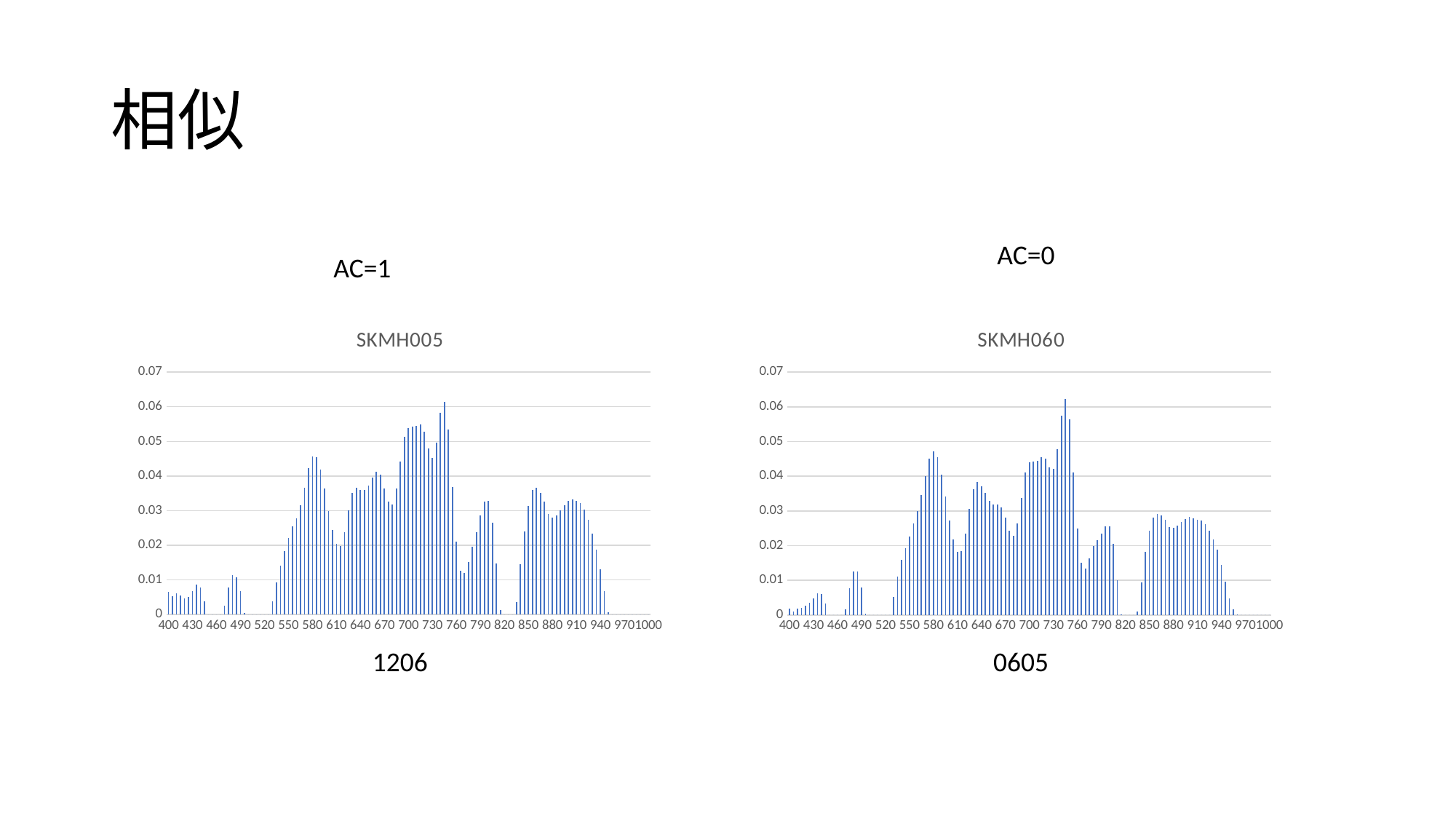

# 相似
AC=0
AC=1

### Chart:

| Category | SKMH005 |
|---|---|
| 400 | 0.0066150096 |
| 405 | 0.0054100803 |
| 410 | 0.006139898000000003 |
| 415 | 0.005431915000000001 |
| 420 | 0.004700925999999997 |
| 425 | 0.005085592 |
| 430 | 0.006851396499999997 |
| 435 | 0.008606545999999994 |
| 440 | 0.007818673 |
| 445 | 0.003838502999999997 |
| 450 | 0.0 |
| 455 | 0.0 |
| 460 | 0.0 |
| 465 | 0.0 |
| 470 | 0.0026357204 |
| 475 | 0.0077868490000000045 |
| 480 | 0.011416839000000007 |
| 485 | 0.010836856000000004 |
| 490 | 0.006680145400000003 |
| 495 | 0.0004428124800000002 |
| 500 | 0.0 |
| 505 | 0.0 |
| 510 | 0.0 |
| 515 | 0.0 |
| 520 | 0.0 |
| 525 | 0.0 |
| 530 | 0.0037950397999999977 |
| 535 | 0.009291078000000003 |
| 540 | 0.014227916499999995 |
| 545 | 0.018268265000000002 |
| 550 | 0.02207160600000001 |
| 555 | 0.02536660199999999 |
| 560 | 0.027791192999999995 |
| 565 | 0.03158386400000001 |
| 570 | 0.03662011 |
| 575 | 0.042219806 |
| 580 | 0.045753299999999976 |
| 585 | 0.04552794599999999 |
| 590 | 0.04179401000000003 |
| 595 | 0.036341783 |
| 600 | 0.029787024 |
| 605 | 0.02438889 |
| 610 | 0.020445582999999993 |
| 615 | 0.019866596999999996 |
| 620 | 0.023782263 |
| 625 | 0.030048931000000025 |
| 630 | 0.03506510299999999 |
| 635 | 0.036590617000000006 |
| 640 | 0.03596813200000002 |
| 645 | 0.03589587000000003 |
| 650 | 0.037159139999999986 |
| 655 | 0.039514924999999985 |
| 660 | 0.04129359499999998 |
| 665 | 0.040391105999999975 |
| 670 | 0.03641480200000001 |
| 675 | 0.03264980399999998 |
| 680 | 0.031784570000000005 |
| 685 | 0.036329764999999986 |
| 690 | 0.04426168999999999 |
| 695 | 0.05123703000000001 |
| 700 | 0.053928867 |
| 705 | 0.05419254699999999 |
| 710 | 0.054436012999999964 |
| 715 | 0.05492499999999997 |
| 720 | 0.05286009199999998 |
| 725 | 0.047899871999999975 |
| 730 | 0.0452046 |
| 735 | 0.04955921999999998 |
| 740 | 0.058185751999999986 |
| 745 | 0.06150601399999995 |
| 750 | 0.053448013999999995 |
| 755 | 0.036902911999999975 |
| 760 | 0.021160454 |
| 765 | 0.012735457000000004 |
| 770 | 0.012033838000000003 |
| 775 | 0.015209205000000002 |
| 780 | 0.019540590000000007 |
| 785 | 0.023837679999999983 |
| 790 | 0.028582642000000016 |
| 795 | 0.032695535999999976 |
| 800 | 0.03279189000000002 |
| 805 | 0.026555616 |
| 810 | 0.014689840000000006 |
| 815 | 0.0013893455 |
| 820 | 0.0 |
| 825 | 0.0 |
| 830 | 0.0 |
| 835 | 0.003645411200000001 |
| 840 | 0.01458341899999999 |
| 845 | 0.024105683000000006 |
| 850 | 0.031263350000000016 |
| 855 | 0.035926219999999995 |
| 860 | 0.03670703200000002 |
| 865 | 0.035187929999999985 |
| 870 | 0.03256342599999998 |
| 875 | 0.028988204999999993 |
| 880 | 0.02807563999999999 |
| 885 | 0.028688020000000012 |
| 890 | 0.030033913000000016 |
| 895 | 0.03147824499999999 |
| 900 | 0.03293374999999999 |
| 905 | 0.033190228000000016 |
| 910 | 0.03280030200000003 |
| 915 | 0.03215400499999999 |
| 920 | 0.030279389000000014 |
| 925 | 0.027313068999999992 |
| 930 | 0.023270698000000003 |
| 935 | 0.018844835 |
| 940 | 0.013136429999999994 |
| 945 | 0.006873308699999998 |
| 950 | 0.0006652883999999997 |
| 955 | 0.0 |
| 960 | 0.0 |
| 965 | 0.0 |
| 970 | 0.0 |
| 975 | 0.0 |
| 980 | 0.0 |
| 985 | 0.0 |
| 990 | 0.0 |
| 995 | 0.0 |
| 1000 | 0.0 |

### Chart:

| Category | SKMH060 |
|---|---|
| 400 | 0.0017479191542100001 |
| 405 | 0.0010938412076799994 |
| 410 | 0.0017921537611499997 |
| 415 | 0.0021553753874300006 |
| 420 | 0.0027595499859999996 |
| 425 | 0.003527904953000002 |
| 430 | 0.004728289812000002 |
| 435 | 0.006289572538999998 |
| 440 | 0.006126781234000001 |
| 445 | 0.0032262736939999994 |
| 450 | 0.0 |
| 455 | 0.0 |
| 460 | 0.0 |
| 465 | 0.0 |
| 470 | 0.0015615600824000003 |
| 475 | 0.007787746662999999 |
| 480 | 0.0126358583 |
| 485 | 0.012631785244999997 |
| 490 | 0.008006702376999998 |
| 495 | 0.00033980504178999994 |
| 500 | 0.0 |
| 505 | 0.0 |
| 510 | 0.0 |
| 515 | 0.0 |
| 520 | 0.0 |
| 525 | 0.0 |
| 530 | 0.005141489645999999 |
| 535 | 0.011094598304999998 |
| 540 | 0.015850039640000008 |
| 545 | 0.01917066176999999 |
| 550 | 0.022646063479999992 |
| 555 | 0.02639797896999999 |
| 560 | 0.02987343759 |
| 565 | 0.03464480788999999 |
| 570 | 0.04004957640000001 |
| 575 | 0.04502940377 |
| 580 | 0.047260011500000004 |
| 585 | 0.045399890420000005 |
| 590 | 0.040436872170000006 |
| 595 | 0.034140655609999994 |
| 600 | 0.027271994239999993 |
| 605 | 0.021809395580000005 |
| 610 | 0.018176860519999997 |
| 615 | 0.018449805250000003 |
| 620 | 0.02338149872 |
| 625 | 0.03060016273 |
| 630 | 0.036321599249999996 |
| 635 | 0.03825074768 |
| 640 | 0.037162362850000005 |
| 645 | 0.03509414279 |
| 650 | 0.03295279413000002 |
| 655 | 0.03189210351000001 |
| 660 | 0.03179244028999999 |
| 665 | 0.031022797660000004 |
| 670 | 0.027993089299999985 |
| 675 | 0.02434389910000001 |
| 680 | 0.02282894064999999 |
| 685 | 0.026384042120000006 |
| 690 | 0.03382149867999999 |
| 695 | 0.041020148039999975 |
| 700 | 0.04397019604999999 |
| 705 | 0.044281307740000005 |
| 710 | 0.044488482749999995 |
| 715 | 0.04549380292999999 |
| 720 | 0.044984007220000004 |
| 725 | 0.042505068890000004 |
| 730 | 0.04205459693000001 |
| 735 | 0.04776312911000002 |
| 740 | 0.05742006791000001 |
| 745 | 0.062349626949999994 |
| 750 | 0.05632939399999999 |
| 755 | 0.041049463459999984 |
| 760 | 0.024927100860000002 |
| 765 | 0.015070863264999996 |
| 770 | 0.013472053785 |
| 775 | 0.016405283625000003 |
| 780 | 0.019775552149999997 |
| 785 | 0.021644346449999997 |
| 790 | 0.023389577569999993 |
| 795 | 0.025564545839999987 |
| 800 | 0.025579377480000005 |
| 805 | 0.02056441433999999 |
| 810 | 0.010120500504999998 |
| 815 | 0.00015387467749999997 |
| 820 | 0.0 |
| 825 | 0.0 |
| 830 | 0.0 |
| 835 | 0.0009035003539 |
| 840 | 0.009377851222999998 |
| 845 | 0.018158758324999996 |
| 850 | 0.024255189929999997 |
| 855 | 0.028101675680000004 |
| 860 | 0.029172302349999995 |
| 865 | 0.028757842000000006 |
| 870 | 0.02749007226 |
| 875 | 0.025350602480000005 |
| 880 | 0.025081378890000013 |
| 885 | 0.02581911712999999 |
| 890 | 0.026847683960000014 |
| 895 | 0.02771576495999998 |
| 900 | 0.02829693585999999 |
| 905 | 0.02784365374 |
| 910 | 0.027426012370000002 |
| 915 | 0.027217280059999998 |
| 920 | 0.02617210001 |
| 925 | 0.02436441924 |
| 930 | 0.021721808580000005 |
| 935 | 0.018776239860000002 |
| 940 | 0.014523775874999999 |
| 945 | 0.009607656446 |
| 950 | 0.004691545304485 |
| 955 | 0.0016805563401999998 |
| 960 | 8.246607659999999e-05 |
| 965 | 0.0 |
| 970 | 0.0 |
| 975 | 0.0 |
| 980 | 0.0 |
| 985 | 0.0 |
| 990 | 0.0 |
| 995 | 0.0 |
| 1000 | 0.0 |
1206
0605